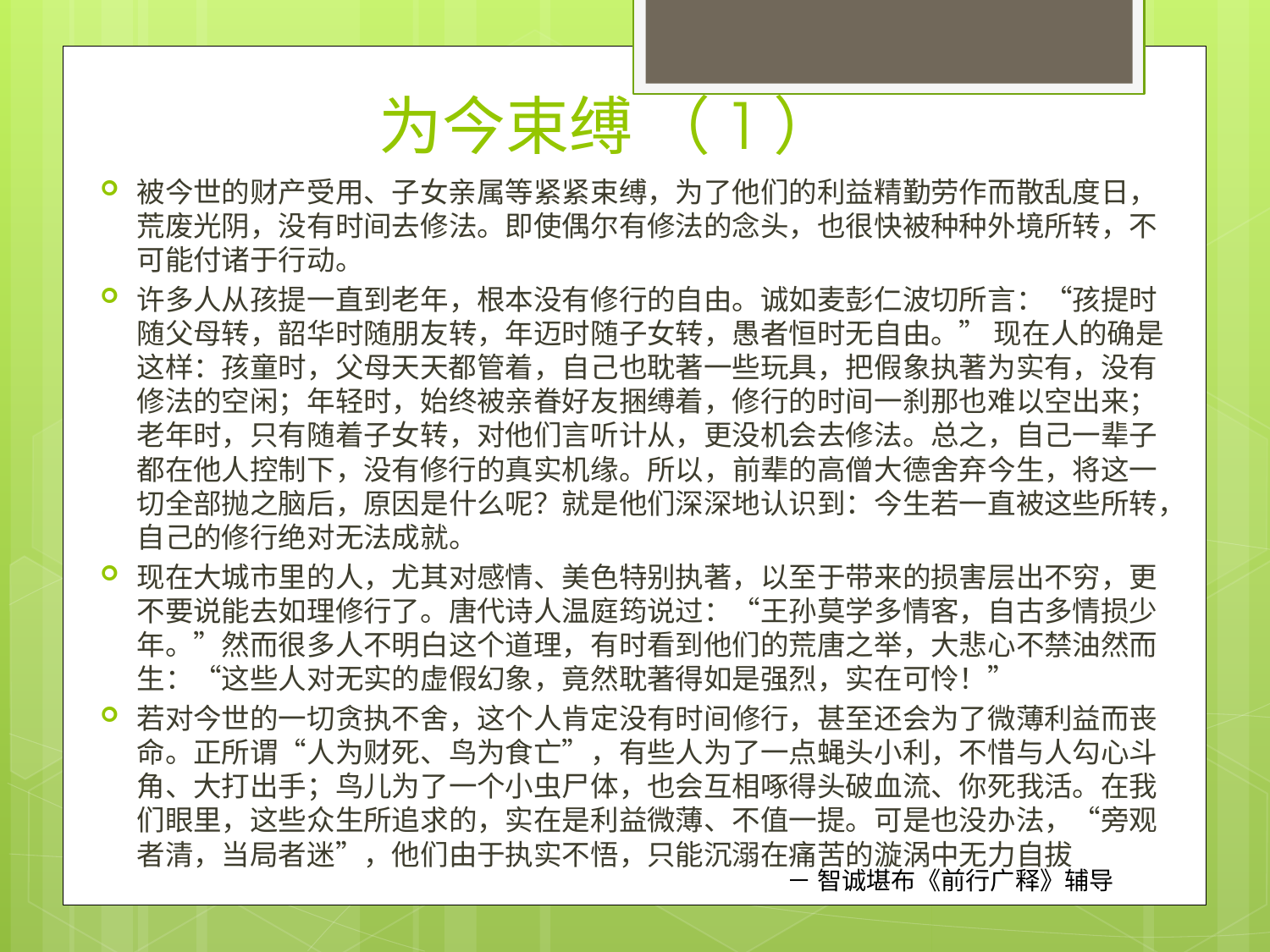

# 为今束缚 （1）
被今世的财产受用、子女亲属等紧紧束缚，为了他们的利益精勤劳作而散乱度日，荒废光阴，没有时间去修法。即使偶尔有修法的念头，也很快被种种外境所转，不可能付诸于行动。
许多人从孩提一直到老年，根本没有修行的自由。诚如麦彭仁波切所言：“孩提时随父母转，韶华时随朋友转，年迈时随子女转，愚者恒时无自由。” 现在人的确是这样：孩童时，父母天天都管着，自己也耽著一些玩具，把假象执著为实有，没有修法的空闲；年轻时，始终被亲眷好友捆缚着，修行的时间一刹那也难以空出来；老年时，只有随着子女转，对他们言听计从，更没机会去修法。总之，自己一辈子都在他人控制下，没有修行的真实机缘。所以，前辈的高僧大德舍弃今生，将这一切全部抛之脑后，原因是什么呢？就是他们深深地认识到：今生若一直被这些所转，自己的修行绝对无法成就。
现在大城市里的人，尤其对感情、美色特别执著，以至于带来的损害层出不穷，更不要说能去如理修行了。唐代诗人温庭筠说过：“王孙莫学多情客，自古多情损少年。”然而很多人不明白这个道理，有时看到他们的荒唐之举，大悲心不禁油然而生：“这些人对无实的虚假幻象，竟然耽著得如是强烈，实在可怜！”
若对今世的一切贪执不舍，这个人肯定没有时间修行，甚至还会为了微薄利益而丧命。正所谓“人为财死、鸟为食亡”，有些人为了一点蝇头小利，不惜与人勾心斗角、大打出手；鸟儿为了一个小虫尸体，也会互相啄得头破血流、你死我活。在我们眼里，这些众生所追求的，实在是利益微薄、不值一提。可是也没办法，“旁观者清，当局者迷”，他们由于执实不悟，只能沉溺在痛苦的漩涡中无力自拔
－ 智诚堪布《前行广释》辅导